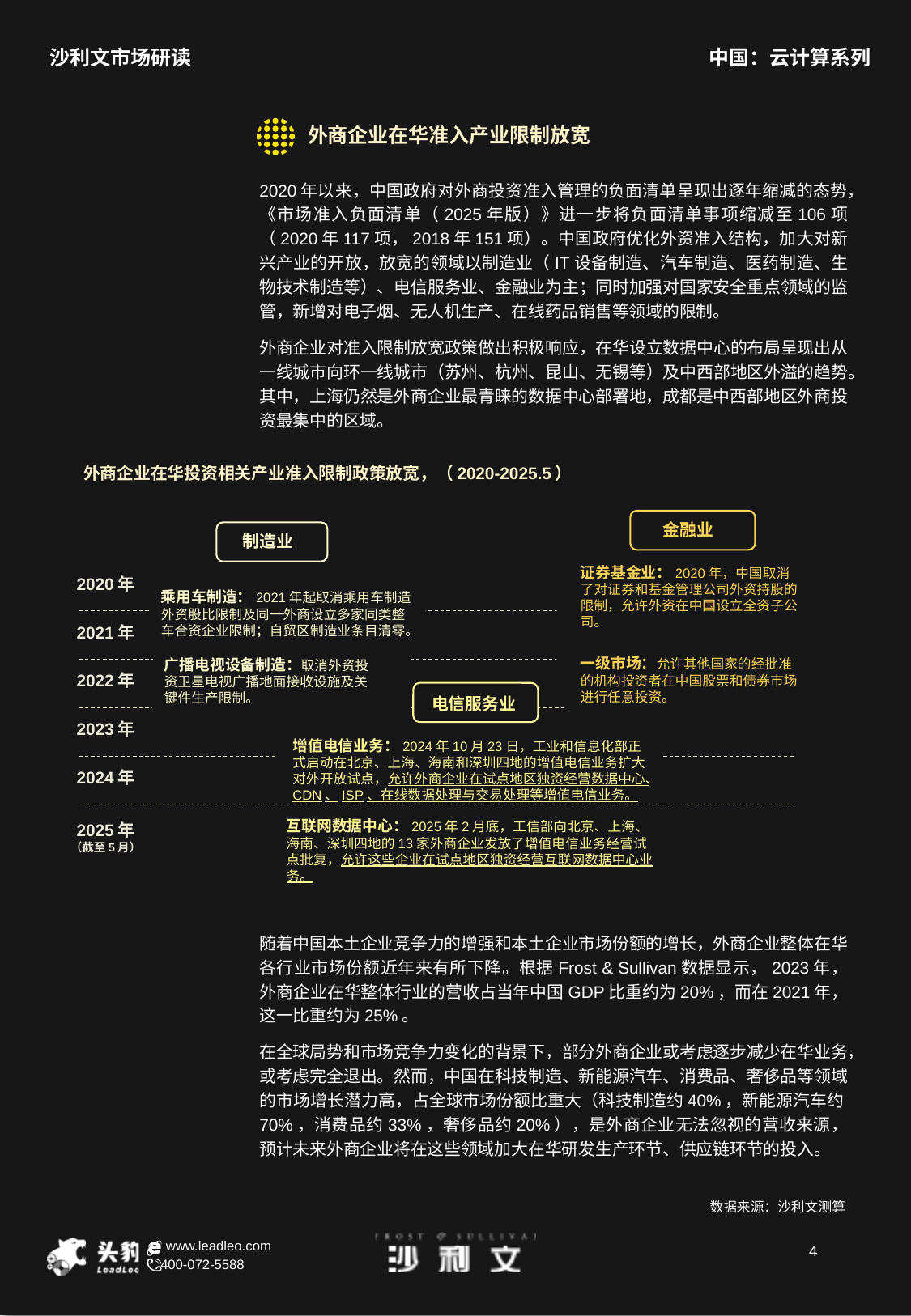

外商企业在华准入产业限制放宽

2020年以来，中国政府对外商投资准入管理的负面清单呈现出逐年缩减的态势，《市场准入负面清单（2025年版）》进一步将负面清单事项缩减至106项（2020年117项，2018年151项）。中国政府优化外资准入结构，加大对新兴产业的开放，放宽的领域以制造业（IT设备制造、汽车制造、医药制造、生物技术制造等）、电信服务业、金融业为主；同时加强对国家安全重点领域的监管，新增对电子烟、无人机生产、在线药品销售等领域的限制。
外商企业对准入限制放宽政策做出积极响应，在华设立数据中心的布局呈现出从一线城市向环一线城市（苏州、杭州、昆山、无锡等）及中西部地区外溢的趋势。其中，上海仍然是外商企业最青睐的数据中心部署地，成都是中西部地区外商投资最集中的区域。
外商企业在华投资相关产业准入限制政策放宽，（2020-2025.5）
金融业

制造业

证券基金业：2020年，中国取消了对证券和基金管理公司外资持股的限制，允许外资在中国设立全资子公司。

2020年

乘用车制造：2021年起取消乘用车制造外资股比限制及同一外商设立多家同类整车合资企业限制；自贸区制造业条目清零。

2021年
一级市场：允许其他国家的经批准的机构投资者在中国股票和债券市场进行任意投资。

广播电视设备制造：取消外资投资卫星电视广播地面接收设施及关键件生产限制。
2022年
电信服务业

2023年

增值电信业务：2024年10月23日，工业和信息化部正式启动在北京、上海、海南和深圳四地的增值电信业务扩大对外开放试点，允许外商企业在试点地区独资经营数据中心、CDN、ISP、在线数据处理与交易处理等增值电信业务。
2024年

互联网数据中心：2025年2月底，工信部向北京、上海、海南、深圳四地的13家外商企业发放了增值电信业务经营试点批复，允许这些企业在试点地区独资经营互联网数据中心业务。
2025年
（截至5月）
随着中国本土企业竞争力的增强和本土企业市场份额的增长，外商企业整体在华各行业市场份额近年来有所下降。根据Frost & Sullivan数据显示，2023年，外商企业在华整体行业的营收占当年中国GDP比重约为20%，而在2021年，这一比重约为25%。
在全球局势和市场竞争力变化的背景下，部分外商企业或考虑逐步减少在华业务，或考虑完全退出。然而，中国在科技制造、新能源汽车、消费品、奢侈品等领域的市场增长潜力高，占全球市场份额比重大（科技制造约40%，新能源汽车约70%，消费品约33%，奢侈品约20%），是外商企业无法忽视的营收来源，预计未来外商企业将在这些领域加大在华研发生产环节、供应链环节的投入。
4
数据来源：沙利文测算